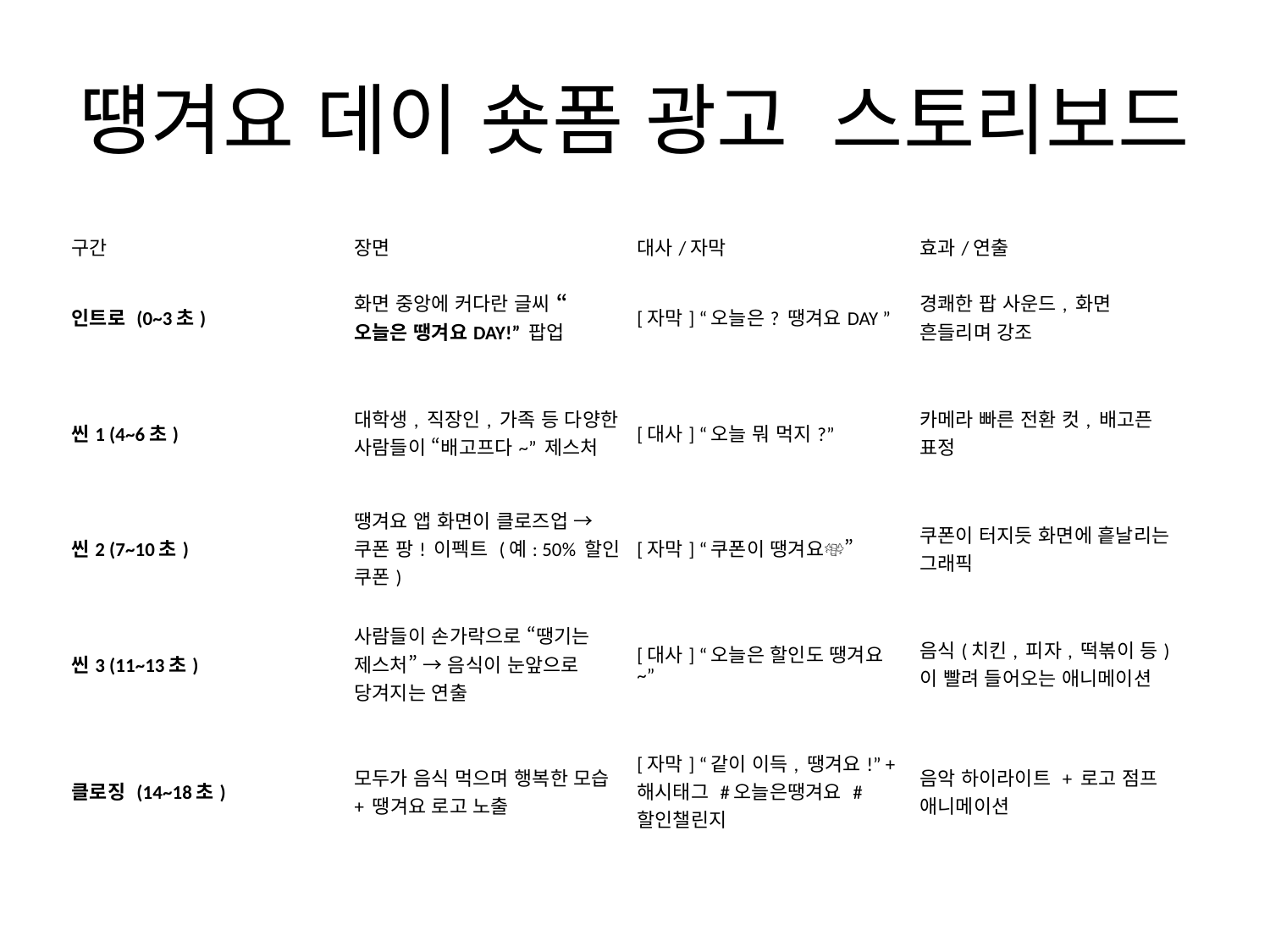

# 떙겨요 데이 숏폼 광고  스토리보드
| 구간 | 장면 | 대사/자막 | 효과/연출 |
| --- | --- | --- | --- |
| 인트로 (0~3초) | 화면 중앙에 커다란 글씨 “오늘은 땡겨요DAY!” 팝업 | [자막] “오늘은? 땡겨요DAY ” | 경쾌한 팝 사운드, 화면 흔들리며 강조 |
| 씬1 (4~6초) | 대학생, 직장인, 가족 등 다양한 사람들이 “배고프다~” 제스처 | [대사] “오늘 뭐 먹지?” | 카메라 빠른 전환 컷, 배고픈 표정 |
| 씬2 (7~10초) | 땡겨요 앱 화면이 클로즈업 → 쿠폰 팡! 이펙트 (예: 50% 할인 쿠폰) | [자막] “쿠폰이 땡겨요💸” | 쿠폰이 터지듯 화면에 흩날리는 그래픽 |
| 씬3 (11~13초) | 사람들이 손가락으로 “땡기는 제스처” → 음식이 눈앞으로 당겨지는 연출 | [대사] “오늘은 할인도 땡겨요~” | 음식(치킨, 피자, 떡볶이 등)이 빨려 들어오는 애니메이션 |
| 클로징 (14~18초) | 모두가 음식 먹으며 행복한 모습 + 땡겨요 로고 노출 | [자막] “같이 이득, 땡겨요!” + 해시태그 #오늘은땡겨요 #할인챌린지 | 음악 하이라이트 + 로고 점프 애니메이션 |